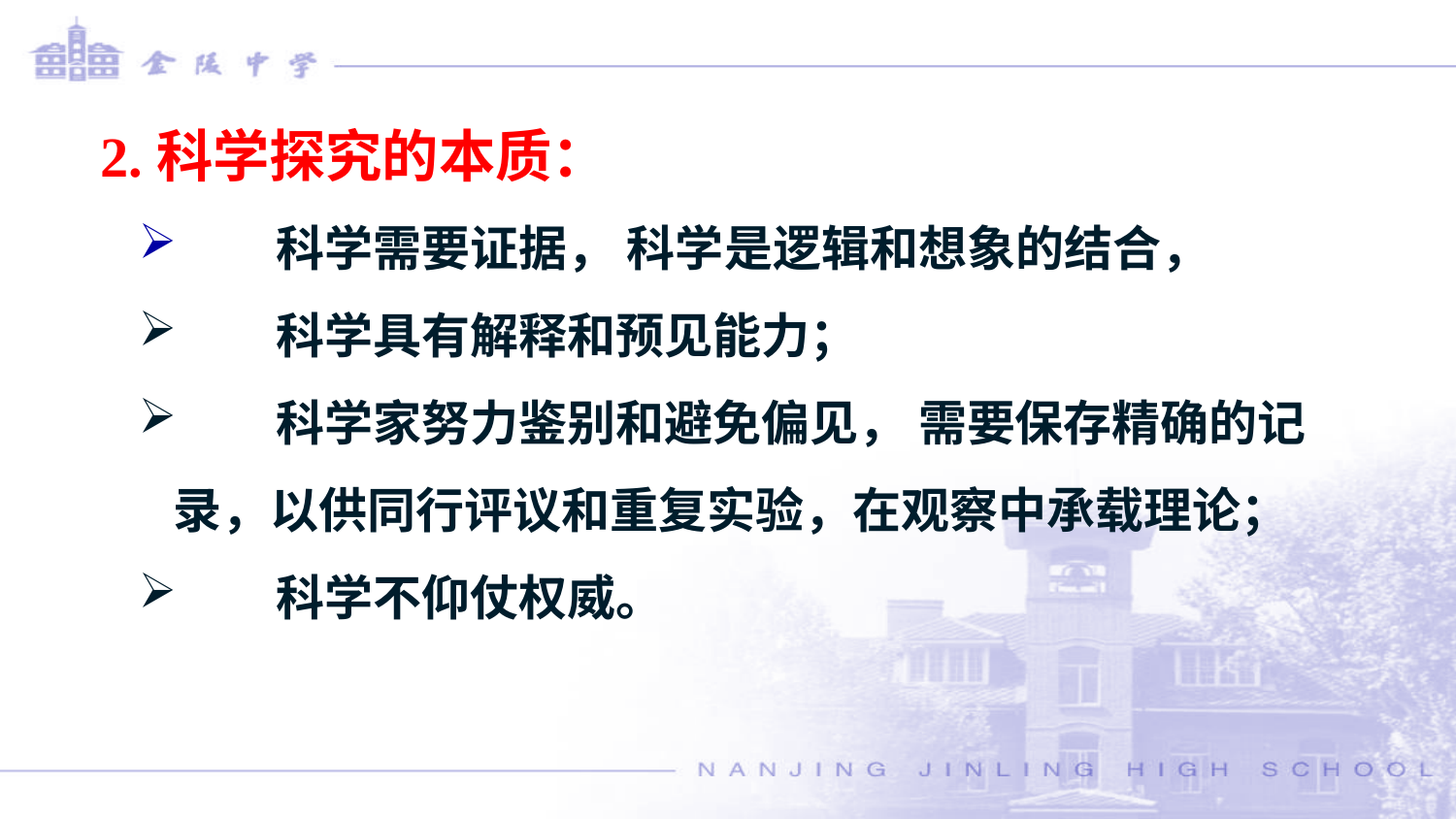

2.科学探究的本质：
        科学需要证据， 科学是逻辑和想象的结合，
        科学具有解释和预见能力；
        科学家努力鉴别和避免偏见， 需要保存精确的记录，以供同行评议和重复实验，在观察中承载理论；
        科学不仰仗权威。